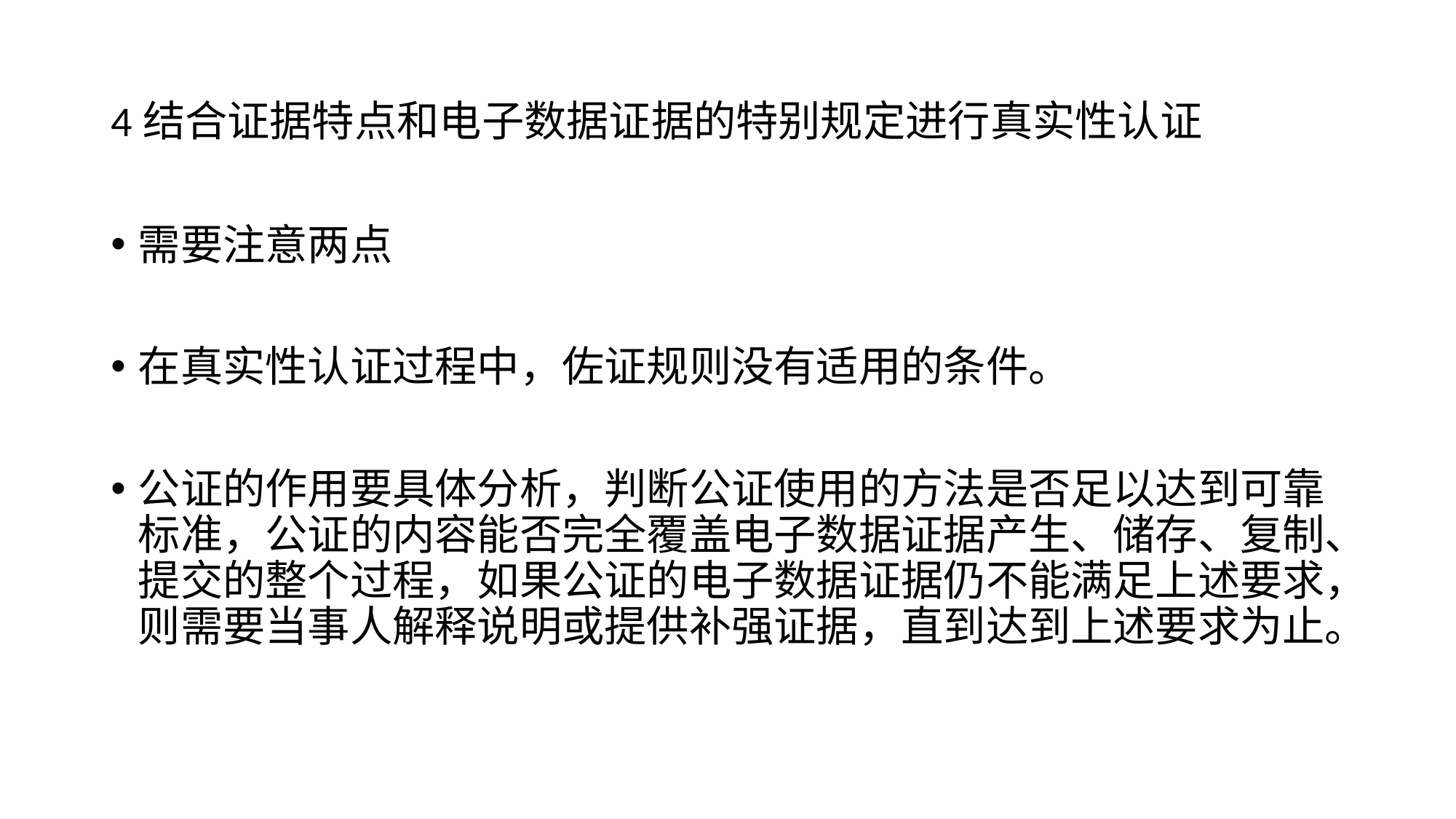

# 4结合证据特点和电子数据证据的特别规定进行真实性认证
需要注意两点

在真实性认证过程中，佐证规则没有适用的条件。

公证的作用要具体分析，判断公证使用的方法是否足以达到可靠标准，公证的内容能否完全覆盖电子数据证据产生、储存、复制、提交的整个过程，如果公证的电子数据证据仍不能满足上述要求，则需要当事人解释说明或提供补强证据，直到达到上述要求为止。